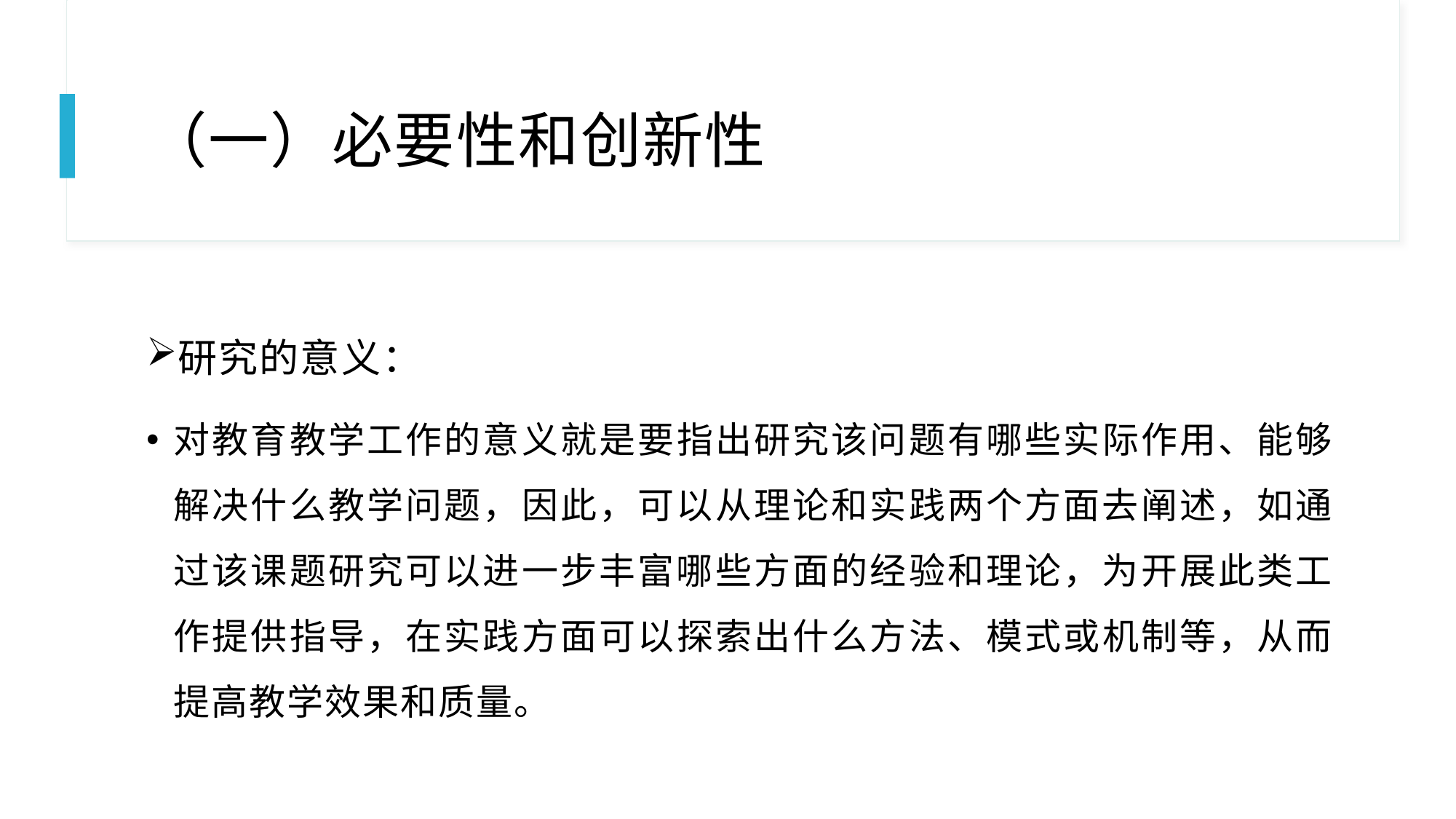

# （一）必要性和创新性
研究的意义：
对教育教学工作的意义就是要指出研究该问题有哪些实际作用、能够解决什么教学问题，因此，可以从理论和实践两个方面去阐述，如通过该课题研究可以进一步丰富哪些方面的经验和理论，为开展此类工作提供指导，在实践方面可以探索出什么方法、模式或机制等，从而提高教学效果和质量。